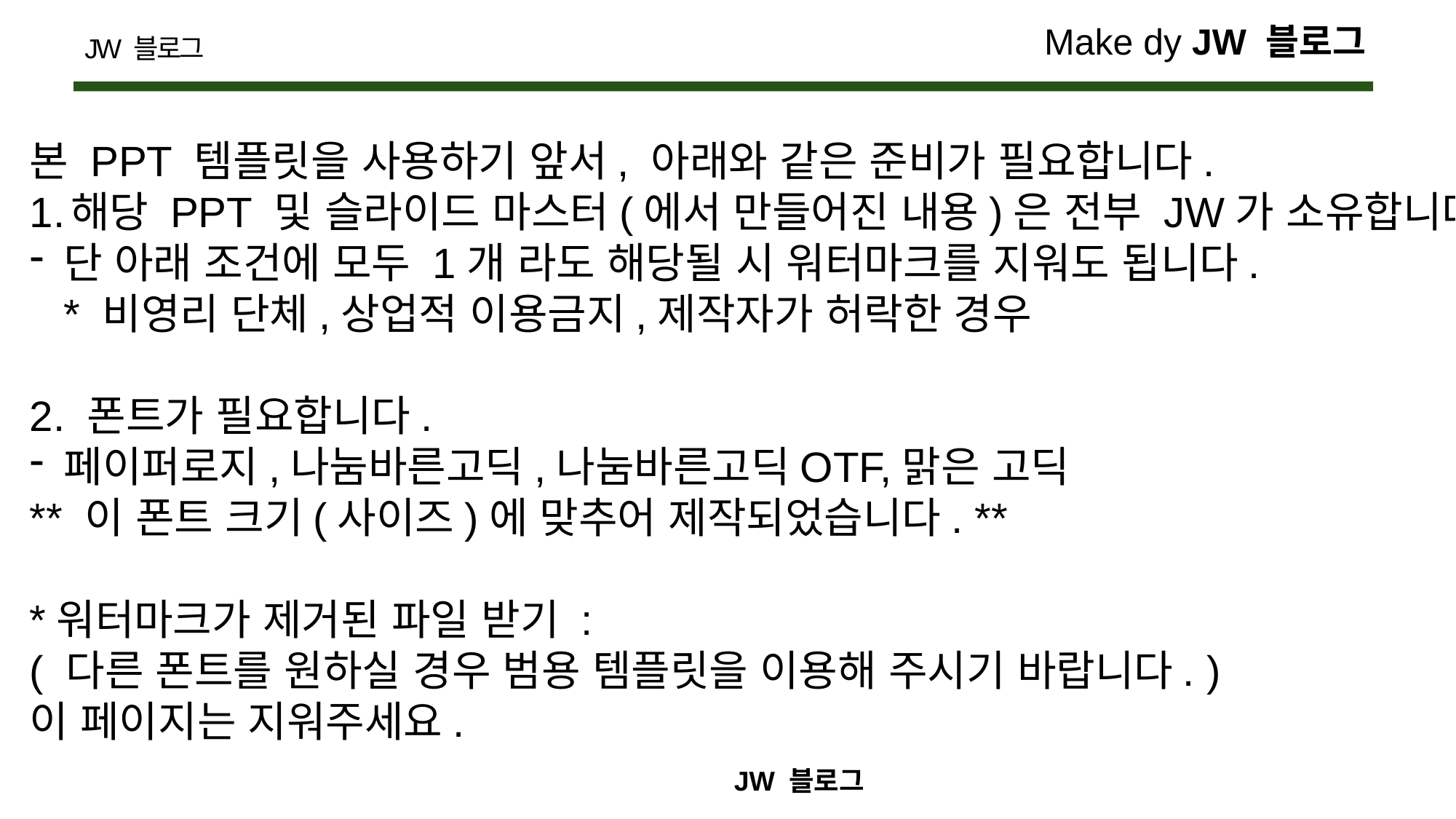

본 PPT 템플릿을 사용하기 앞서, 아래와 같은 준비가 필요합니다.
해당 PPT 및 슬라이드 마스터(에서 만들어진 내용)은 전부 JW가 소유합니다.
단 아래 조건에 모두 1개 라도 해당될 시 워터마크를 지워도 됩니다.
* 비영리 단체,상업적 이용금지,제작자가 허락한 경우

2. 폰트가 필요합니다.
페이퍼로지,나눔바른고딕,나눔바른고딕OTF,맑은 고딕
** 이 폰트 크기(사이즈)에 맞추어 제작되었습니다. **
*워터마크가 제거된 파일 받기 :
( 다른 폰트를 원하실 경우 범용 템플릿을 이용해 주시기 바랍니다. )
이 페이지는 지워주세요.